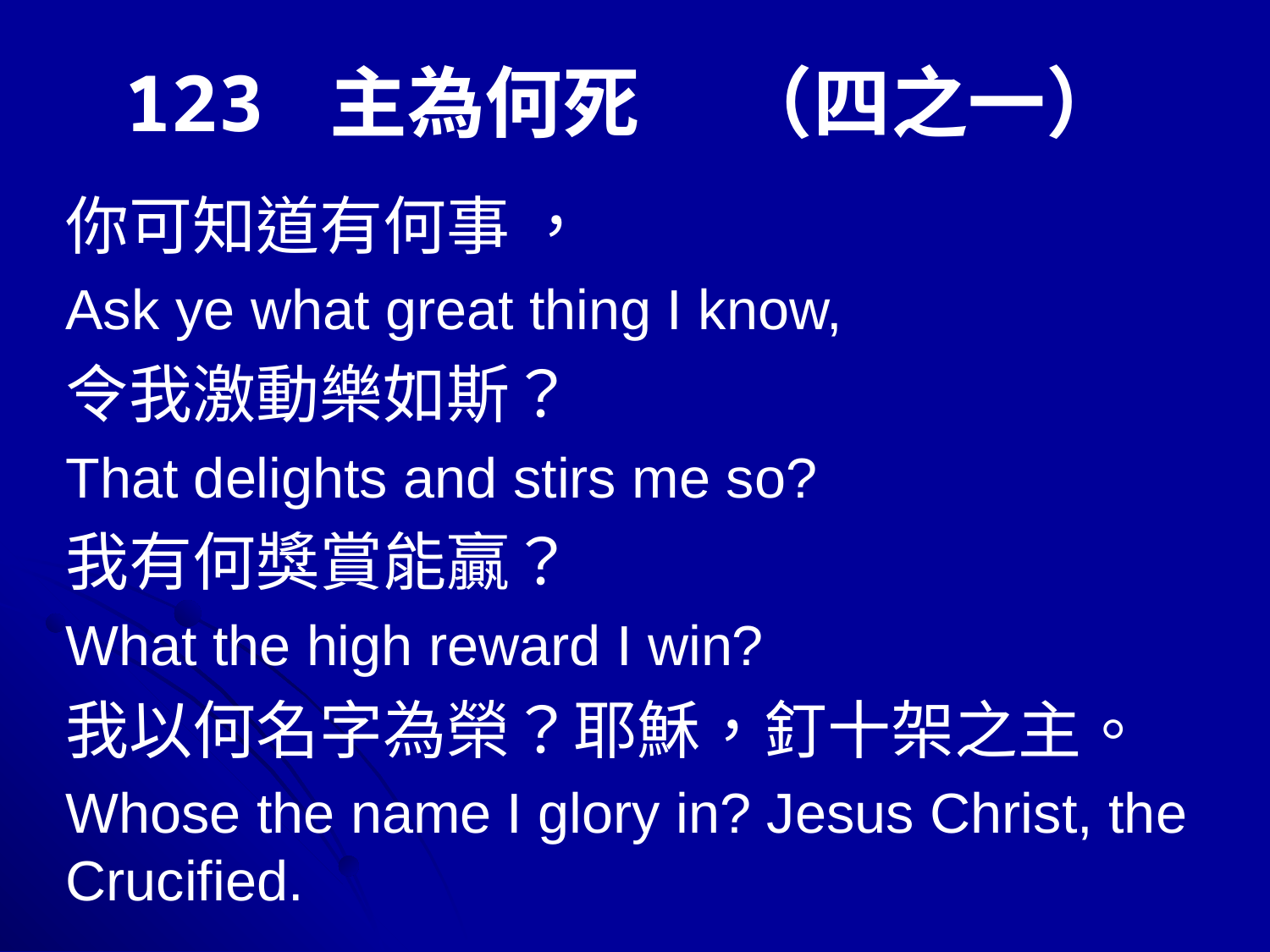

# 123 主為何死 　（四之一）
你可知道有何事 ，
Ask ye what great thing I know,
令我激動樂如斯？
That delights and stirs me so?
我有何獎賞能贏？
What the high reward I win?
我以何名字為榮？耶穌，釘十架之主。
Whose the name I glory in? Jesus Christ, the Crucified.